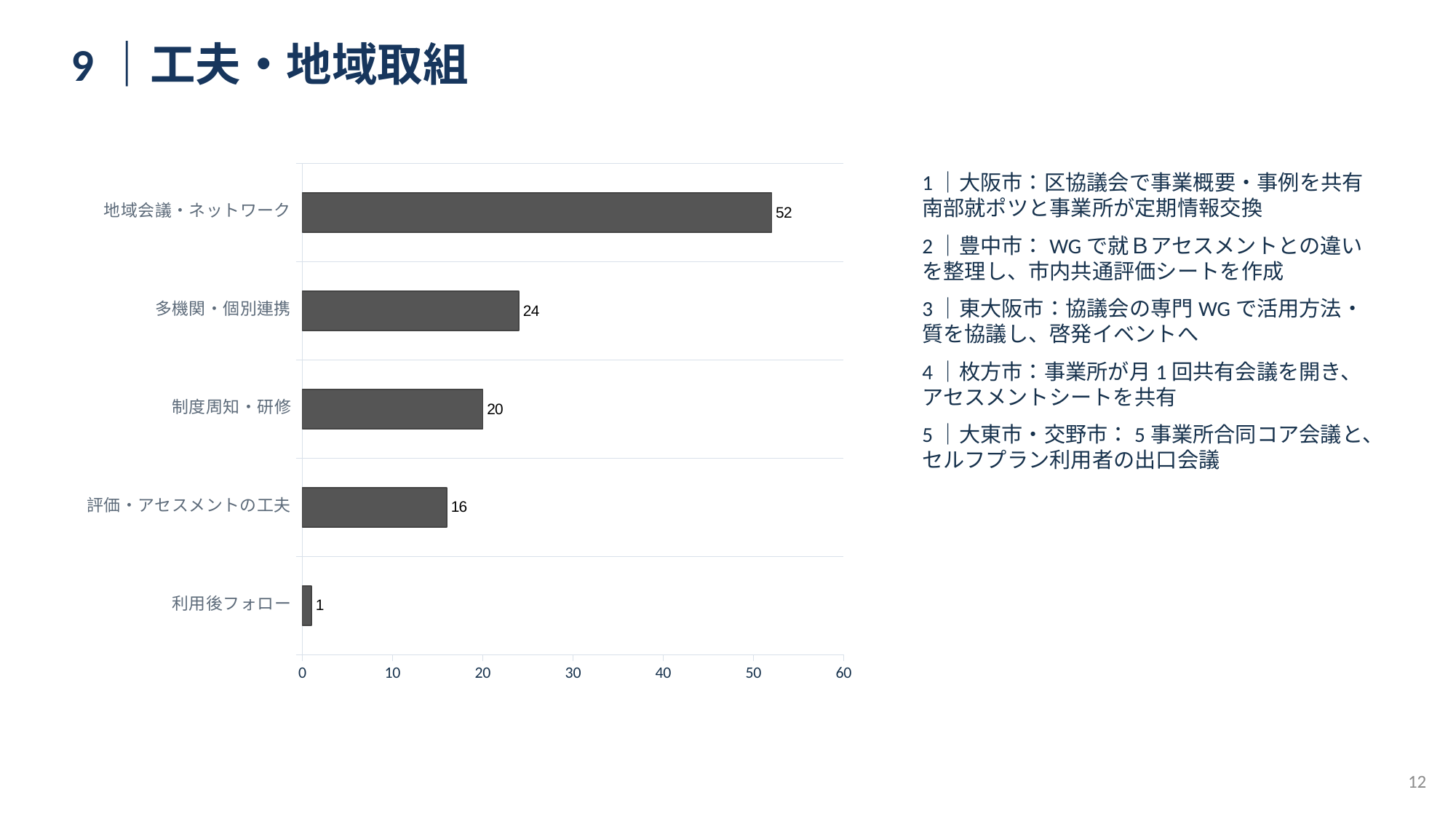

9｜工夫・地域取組

### Chart

| Category | 記述数 |
|---|---|
| 利用後フォロー | 1.0 |
| 評価・アセスメントの工夫 | 16.0 |
| 制度周知・研修 | 20.0 |
| 多機関・個別連携 | 24.0 |
| 地域会議・ネットワーク | 52.0 |
1｜大阪市：区協議会で事業概要・事例を共有
南部就ポツと事業所が定期情報交換
2｜豊中市：WGで就Ｂアセスメントとの違いを整理し、市内共通評価シートを作成
3｜東大阪市：協議会の専門WGで活用方法・質を協議し、啓発イベントへ
4｜枚方市：事業所が月1回共有会議を開き、アセスメントシートを共有
5｜大東市・交野市：5事業所合同コア会議と、セルフプラン利用者の出口会議
12